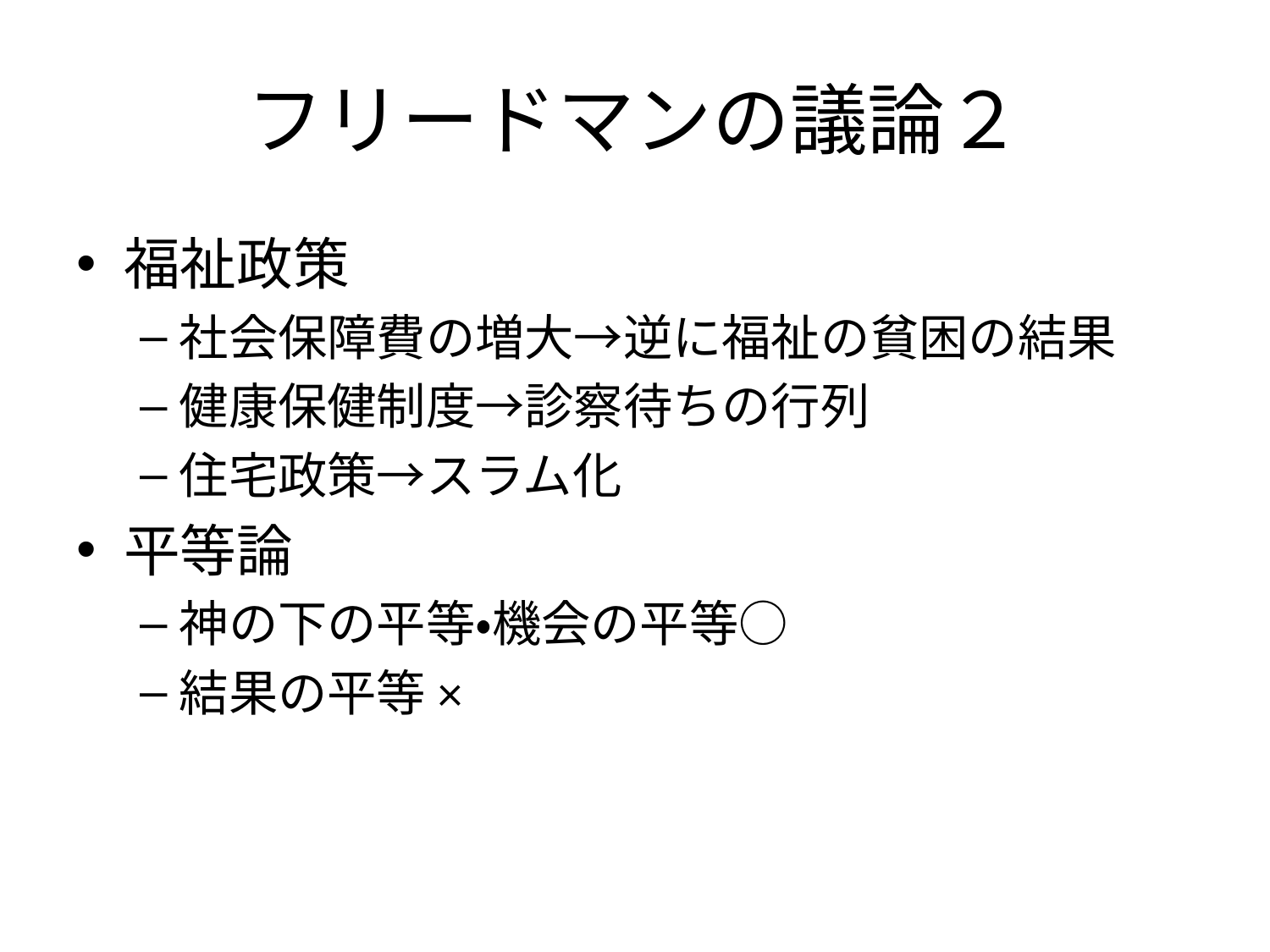

# フリードマンの議論２
福祉政策
社会保障費の増大→逆に福祉の貧困の結果
健康保健制度→診察待ちの行列
住宅政策→スラム化
平等論
神の下の平等・機会の平等○
結果の平等×